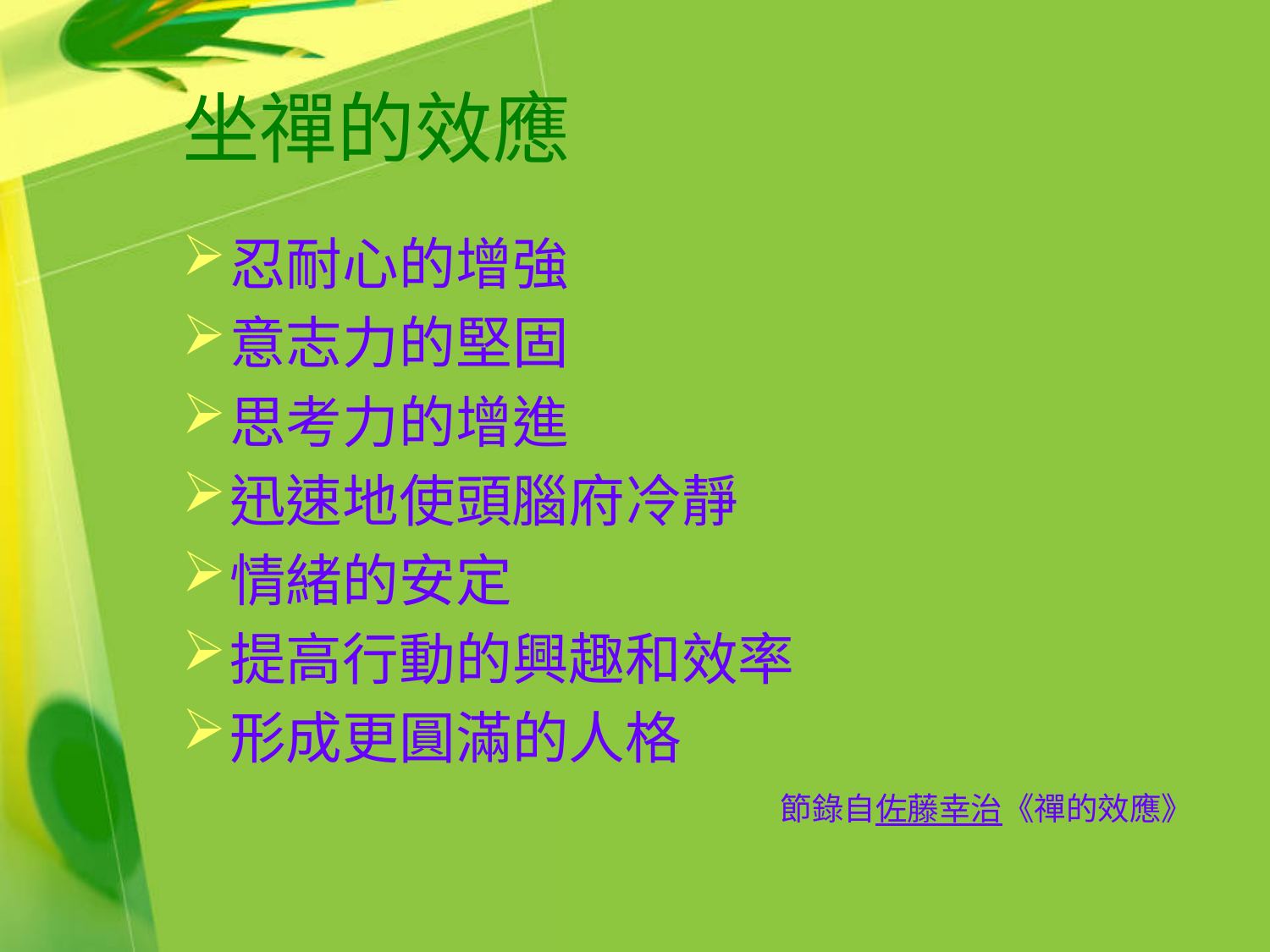

# 坐禪的效應
忍耐心的增強
意志力的堅固
思考力的增進
迅速地使頭腦府冷靜
情緒的安定
提高行動的興趣和效率
形成更圓滿的人格
					節錄自佐藤幸治《禪的效應》